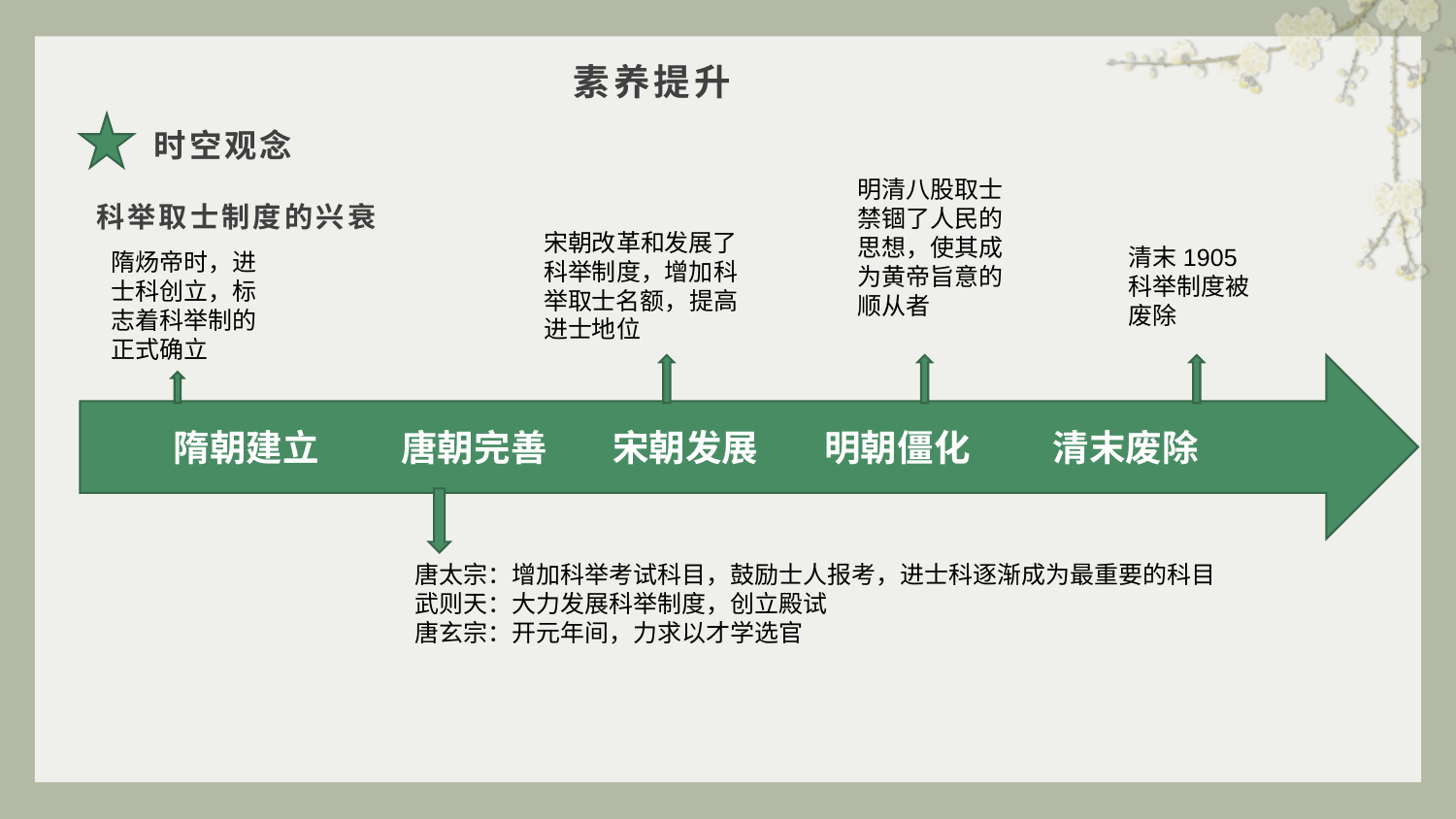

# 素养提升

   时空观念
科举取士制度的兴衰

明清八股取士禁锢了人民的思想，使其成为黄帝旨意的顺从者
宋朝改革和发展了科举制度，增加科举取士名额，提高进士地位
清末1905科举制度被废除
隋炀帝时，进士科创立，标志着科举制的正式确立

        隋朝建立          唐朝完善        宋朝发展        明朝僵化          清末废除

唐太宗：增加科举考试科目，鼓励士人报考，进士科逐渐成为最重要的科目
武则天：大力发展科举制度，创立殿试
唐玄宗：开元年间，力求以才学选官